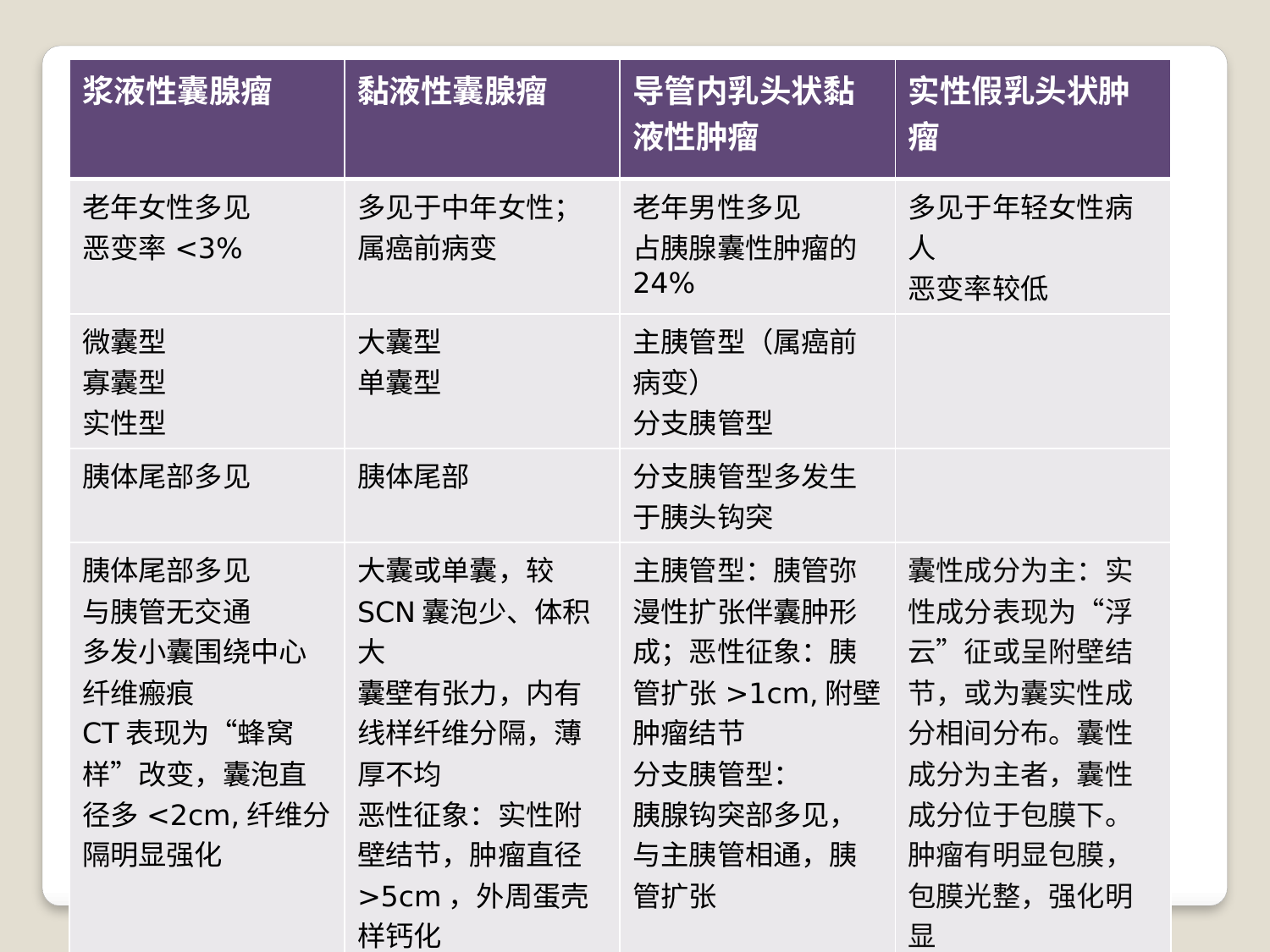

| 浆液性囊腺瘤 | 黏液性囊腺瘤 | 导管内乳头状黏液性肿瘤 | 实性假乳头状肿瘤 |
| --- | --- | --- | --- |
| 老年女性多见 恶变率<3% | 多见于中年女性； 属癌前病变 | 老年男性多见 占胰腺囊性肿瘤的24% | 多见于年轻女性病人 恶变率较低 |
| 微囊型 寡囊型 实性型 | 大囊型 单囊型 | 主胰管型（属癌前病变） 分支胰管型 |  |
| 胰体尾部多见 | 胰体尾部 | 分支胰管型多发生于胰头钩突 |  |
| 胰体尾部多见 与胰管无交通 多发小囊围绕中心纤维瘢痕 CT表现为“蜂窝样”改变，囊泡直径多<2cm,纤维分隔明显强化 | 大囊或单囊，较SCN囊泡少、体积大 囊壁有张力，内有线样纤维分隔，薄厚不均 恶性征象：实性附壁结节，肿瘤直径>5cm，外周蛋壳样钙化 | 主胰管型：胰管弥漫性扩张伴囊肿形成；恶性征象：胰管扩张>1cm,附壁肿瘤结节 分支胰管型： 胰腺钩突部多见，与主胰管相通，胰管扩张 | 囊性成分为主：实性成分表现为“浮云”征或呈附壁结节，或为囊实性成分相间分布。囊性成分为主者，囊性成分位于包膜下。 肿瘤有明显包膜，包膜光整，强化明显 |